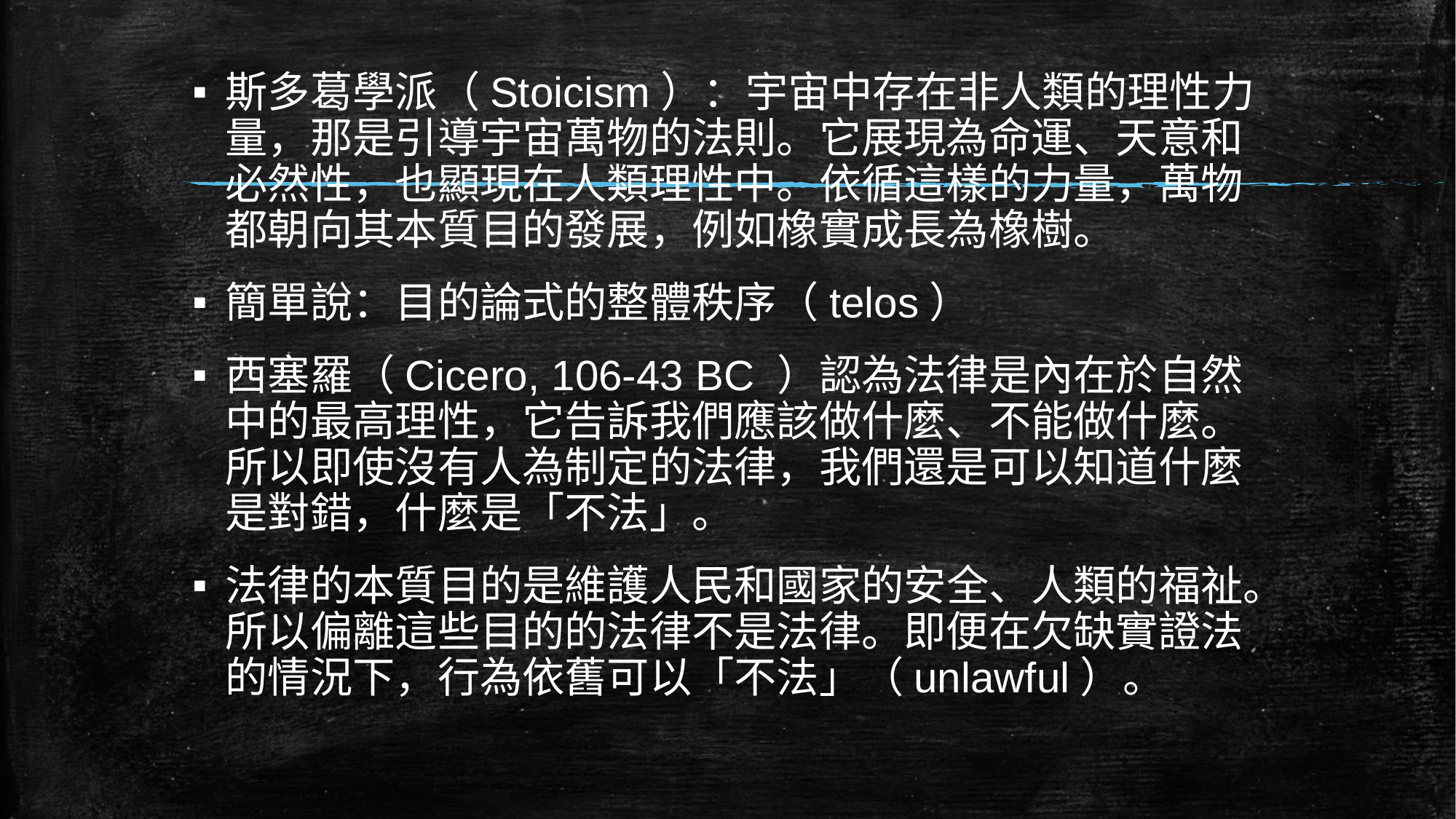

斯多葛學派（Stoicism）：宇宙中存在非人類的理性力量，那是引導宇宙萬物的法則。它展現為命運、天意和必然性，也顯現在人類理性中。依循這樣的力量，萬物都朝向其本質目的發展，例如橡實成長為橡樹。
簡單說：目的論式的整體秩序（telos）
西塞羅（Cicero, 106-43 BC ）認為法律是內在於自然中的最高理性，它告訴我們應該做什麼、不能做什麼。所以即使沒有人為制定的法律，我們還是可以知道什麼是對錯，什麼是「不法」。
法律的本質目的是維護人民和國家的安全、人類的福祉。所以偏離這些目的的法律不是法律。即便在欠缺實證法的情況下，行為依舊可以「不法」（unlawful）。